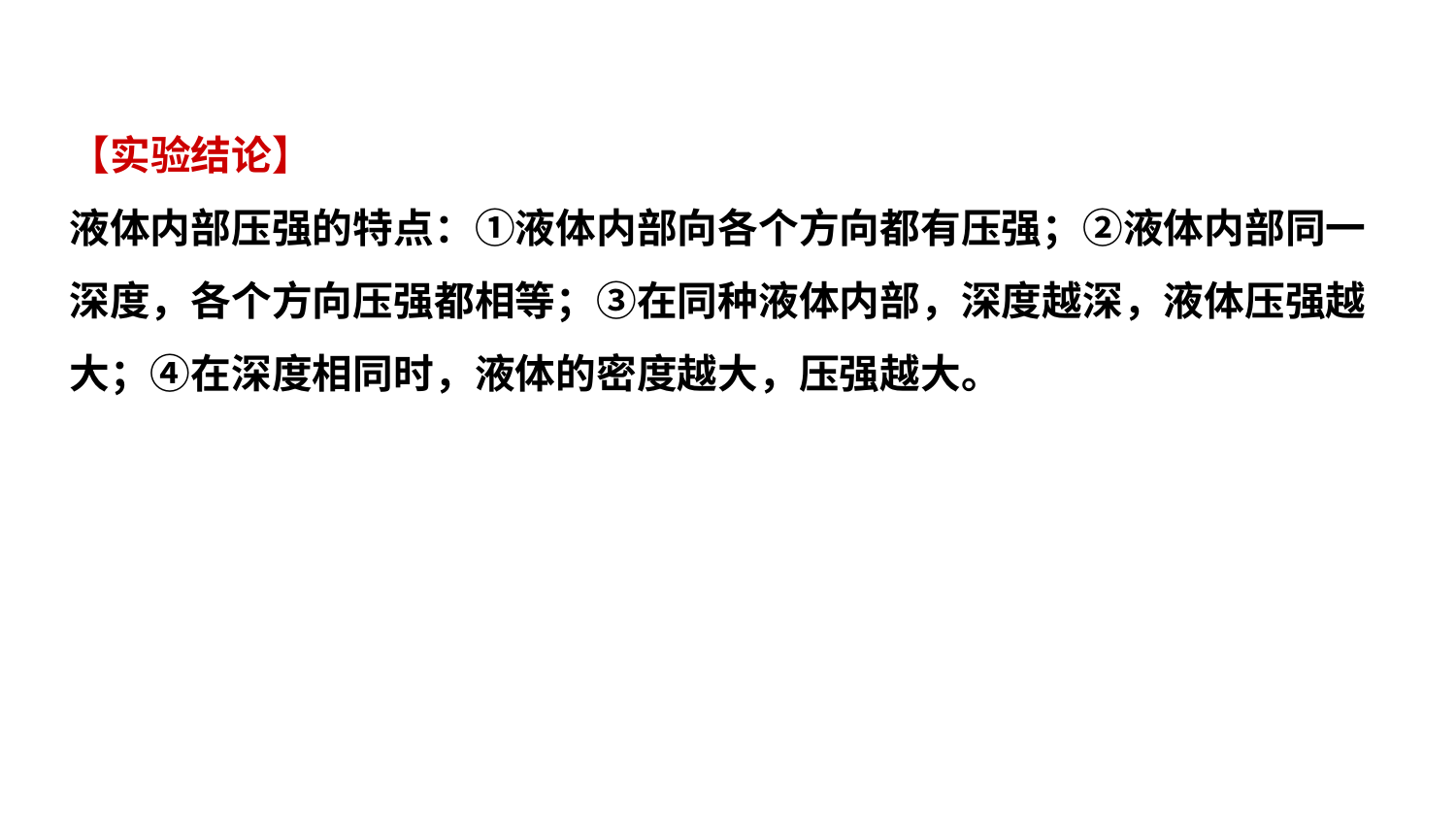

【实验结论】
液体内部压强的特点：①液体内部向各个方向都有压强；②液体内部同一深度，各个方向压强都相等；③在同种液体内部，深度越深，液体压强越大；④在深度相同时，液体的密度越大，压强越大。